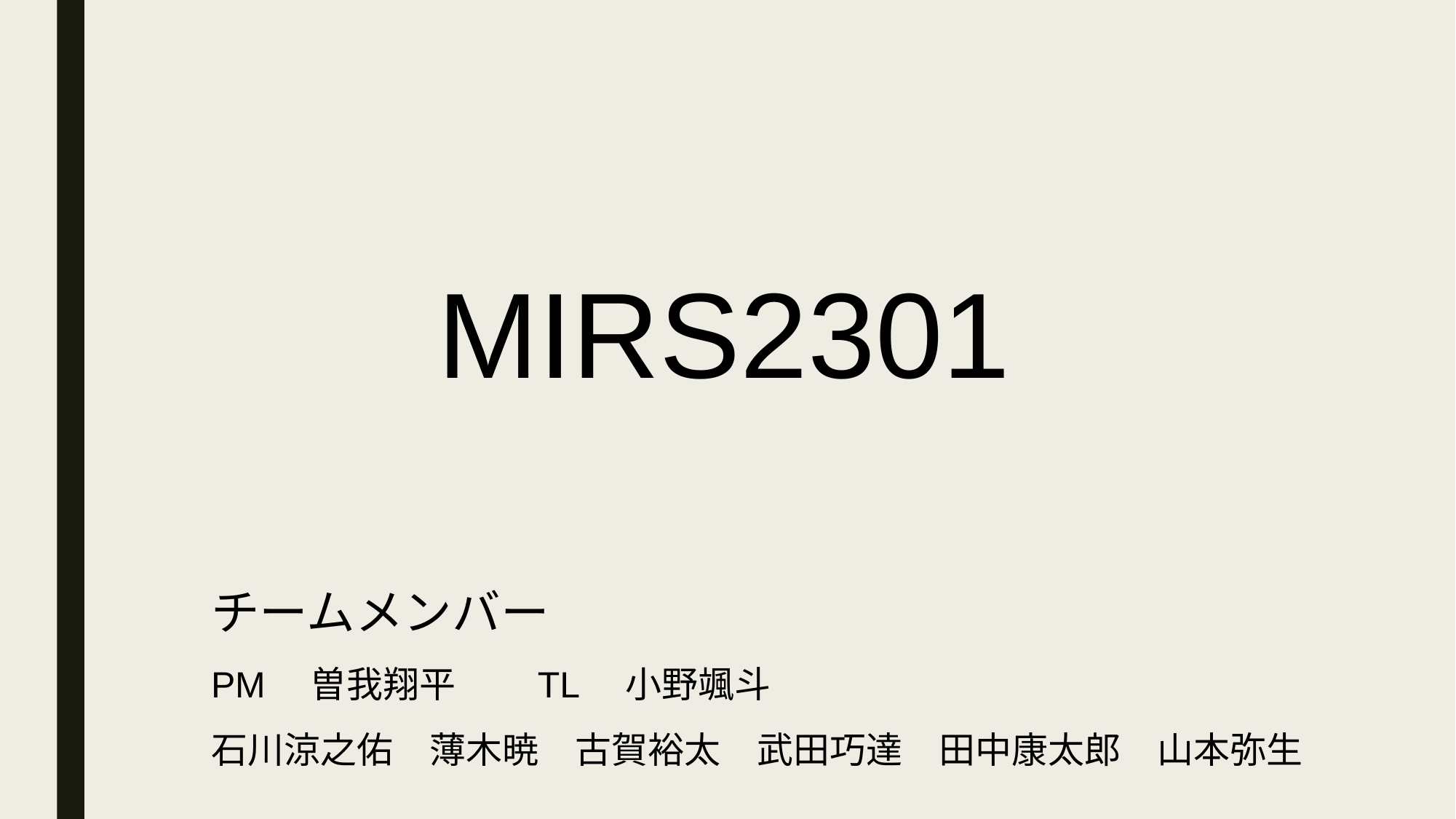

MIRS2301
チームメンバー
PM　曽我翔平　　TL　小野颯斗
石川涼之佑　薄木暁　古賀裕太　武田巧達　田中康太郎　山本弥生